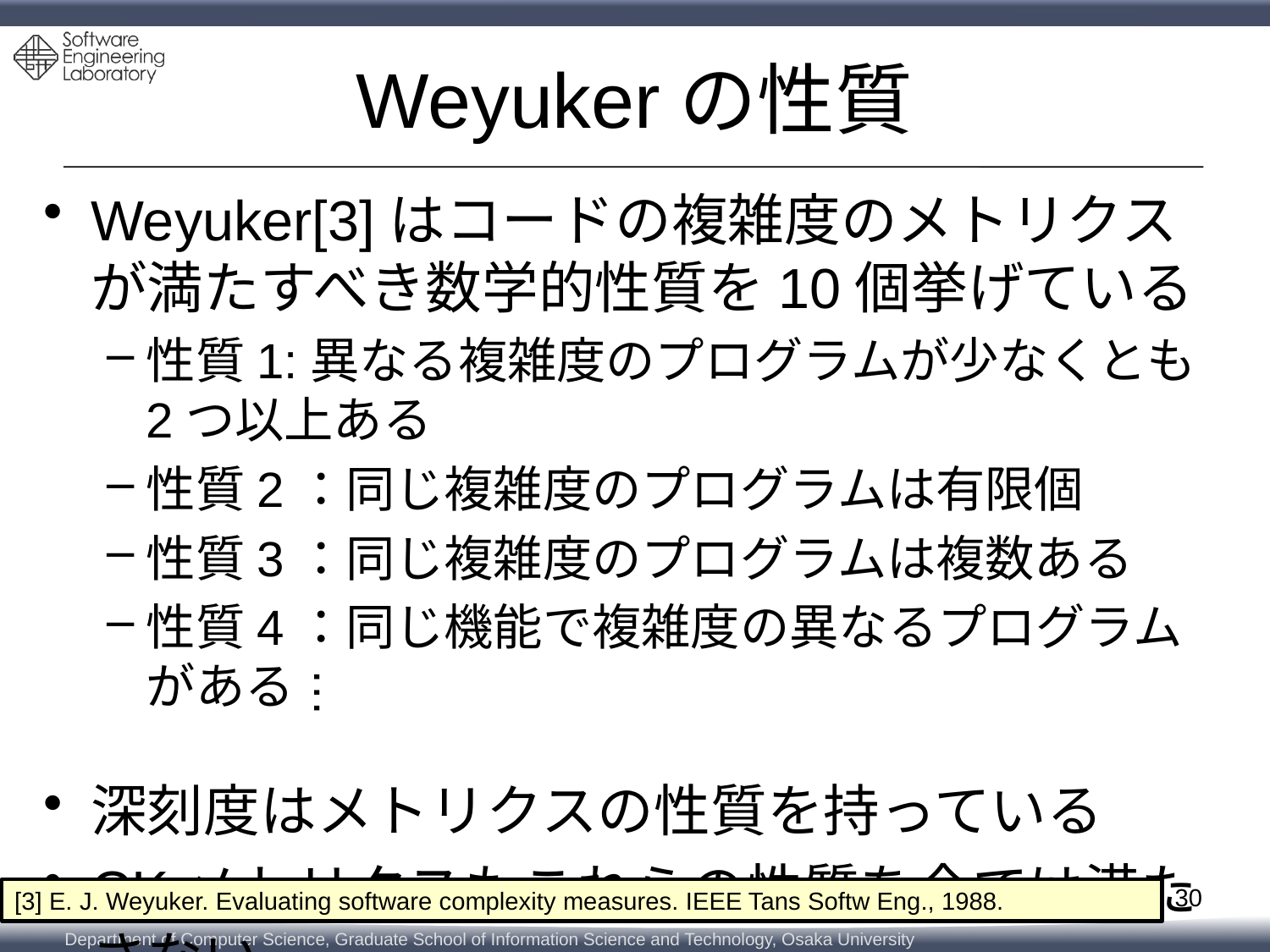

# Weyukerの性質
Weyuker[3]はコードの複雑度のメトリクスが満たすべき数学的性質を10個挙げている
性質1:異なる複雑度のプログラムが少なくとも2つ以上ある
性質2：同じ複雑度のプログラムは有限個
性質3：同じ複雑度のプログラムは複数ある
性質4：同じ機能で複雑度の異なるプログラムがある

深刻度はメトリクスの性質を持っている
CKメトリクスもこれらの性質を全ては満たさない

…
30
[3] E. J. Weyuker. Evaluating software complexity measures. IEEE Tans Softw Eng., 1988.